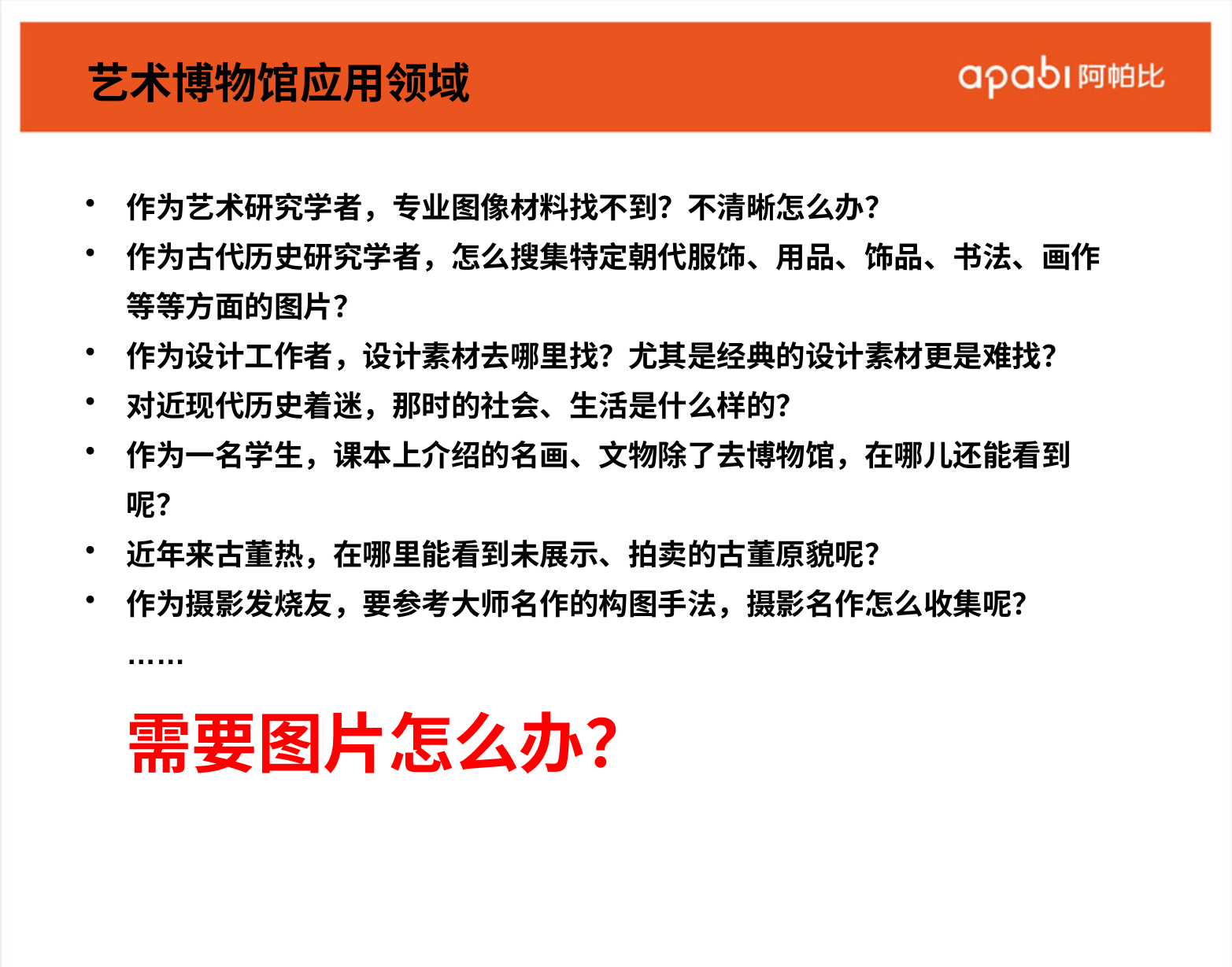

# 艺术博物馆应用领域
作为艺术研究学者，专业图像材料找不到？不清晰怎么办？
作为古代历史研究学者，怎么搜集特定朝代服饰、用品、饰品、书法、画作等等方面的图片？
作为设计工作者，设计素材去哪里找？尤其是经典的设计素材更是难找？
对近现代历史着迷，那时的社会、生活是什么样的？
作为一名学生，课本上介绍的名画、文物除了去博物馆，在哪儿还能看到呢？
近年来古董热，在哪里能看到未展示、拍卖的古董原貌呢？
作为摄影发烧友，要参考大师名作的构图手法，摄影名作怎么收集呢？
	……
	需要图片怎么办？